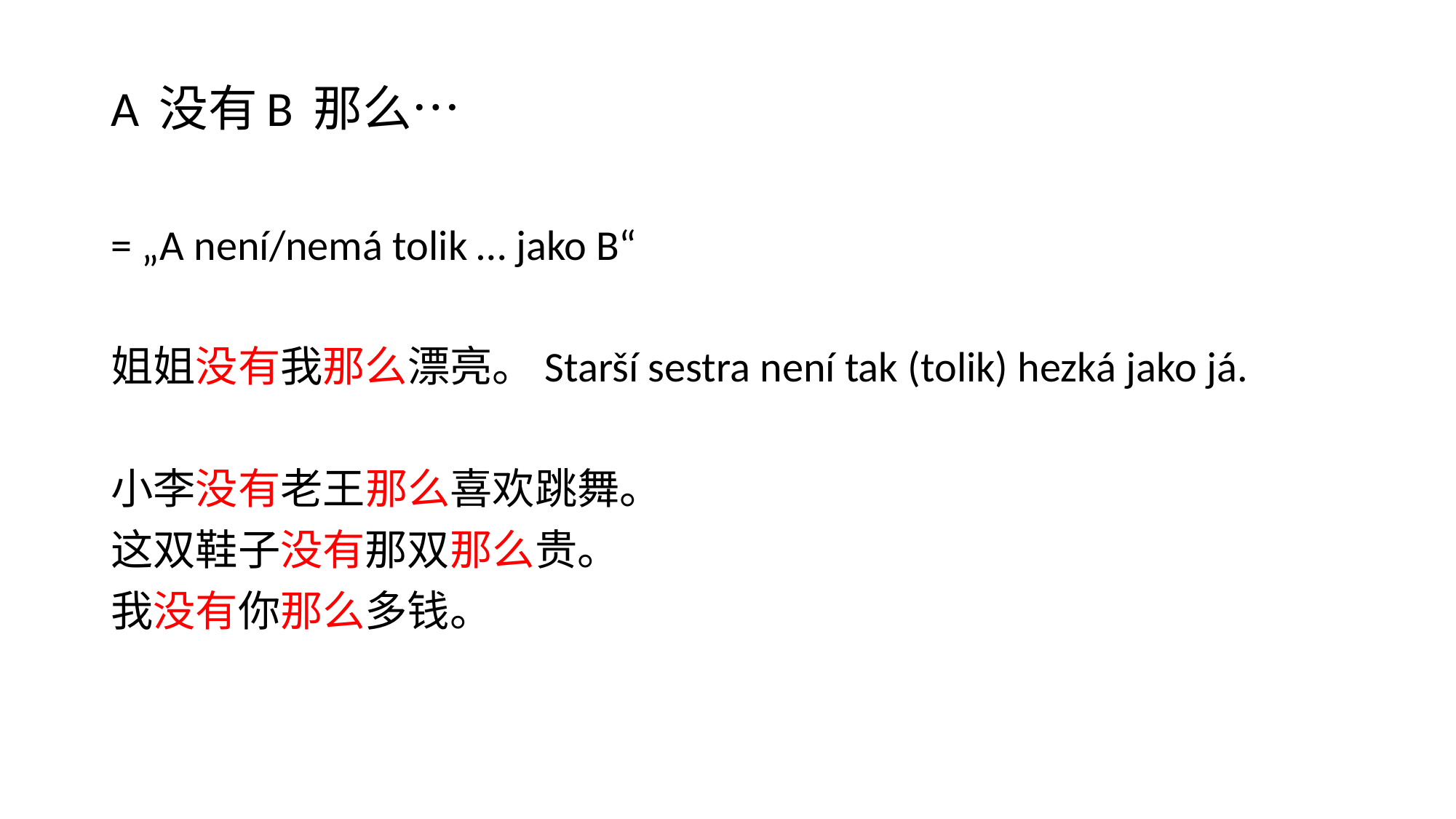

# A 没有B 那么…
= „A není/nemá tolik … jako B“

姐姐没有我那么漂亮。Starší sestra není tak (tolik) hezká jako já.

小李没有老王那么喜欢跳舞。
这双鞋子没有那双那么贵。
我没有你那么多钱。